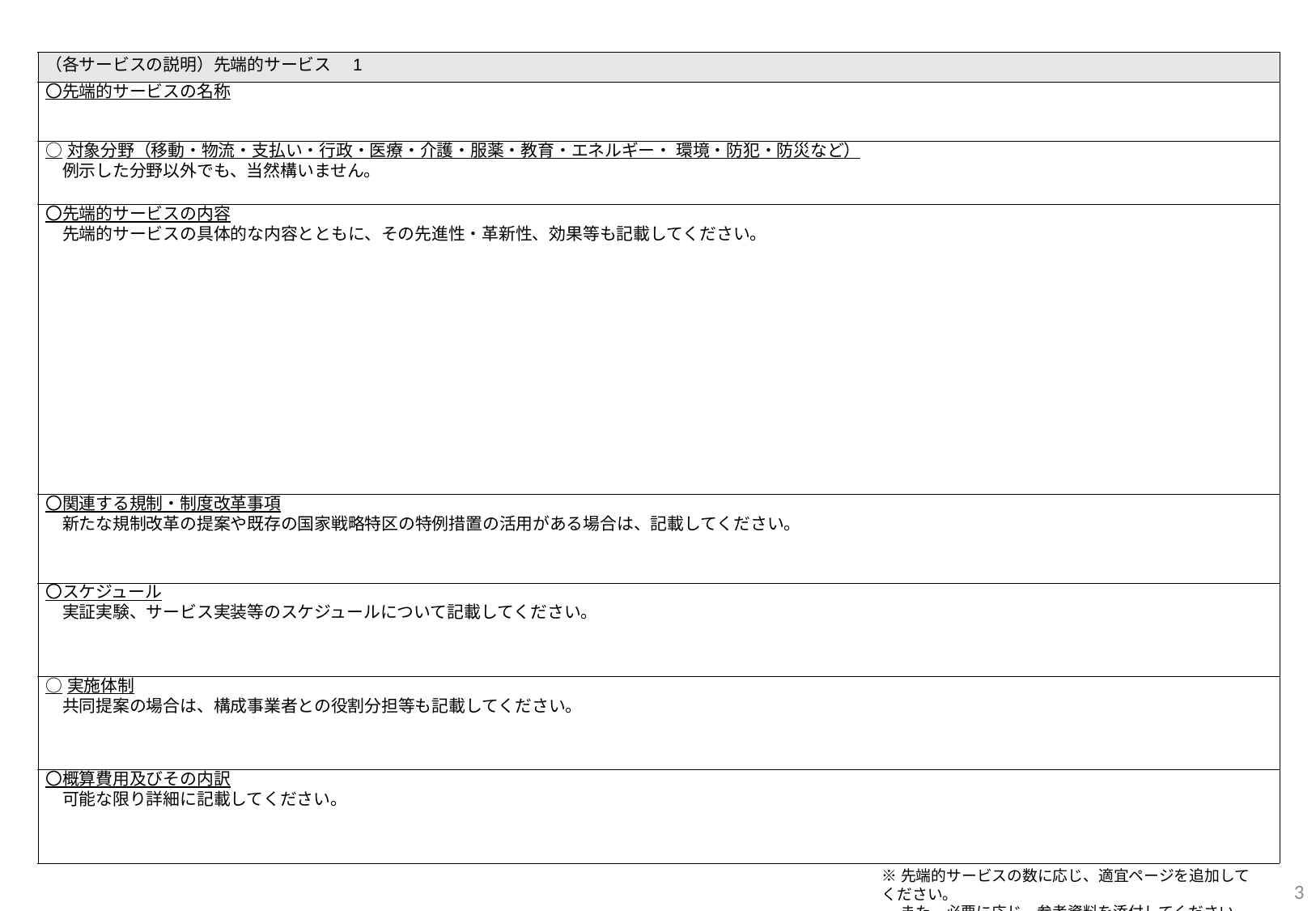

| （各サービスの説明）先端的サービス　1 |
| --- |
| 〇先端的サービスの名称 |
| ○対象分野（移動・物流・支払い・行政・医療・介護・服薬・教育・エネルギー・ 環境・防犯・防災など） 　例示した分野以外でも、当然構いません。 |
| 〇先端的サービスの内容 　先端的サービスの具体的な内容とともに、その先進性・革新性、効果等も記載してください。 |
| 〇関連する規制・制度改革事項 　新たな規制改革の提案や既存の国家戦略特区の特例措置の活用がある場合は、記載してください。 |
| 〇スケジュール 　実証実験、サービス実装等のスケジュールについて記載してください。 |
| ○実施体制 　共同提案の場合は、構成事業者との役割分担等も記載してください。 |
| 〇概算費用及びその内訳  　可能な限り詳細に記載してください。 |
※先端的サービスの数に応じ、適宜ページを追加してください。
　 また、必要に応じ、参考資料を添付してください。
3